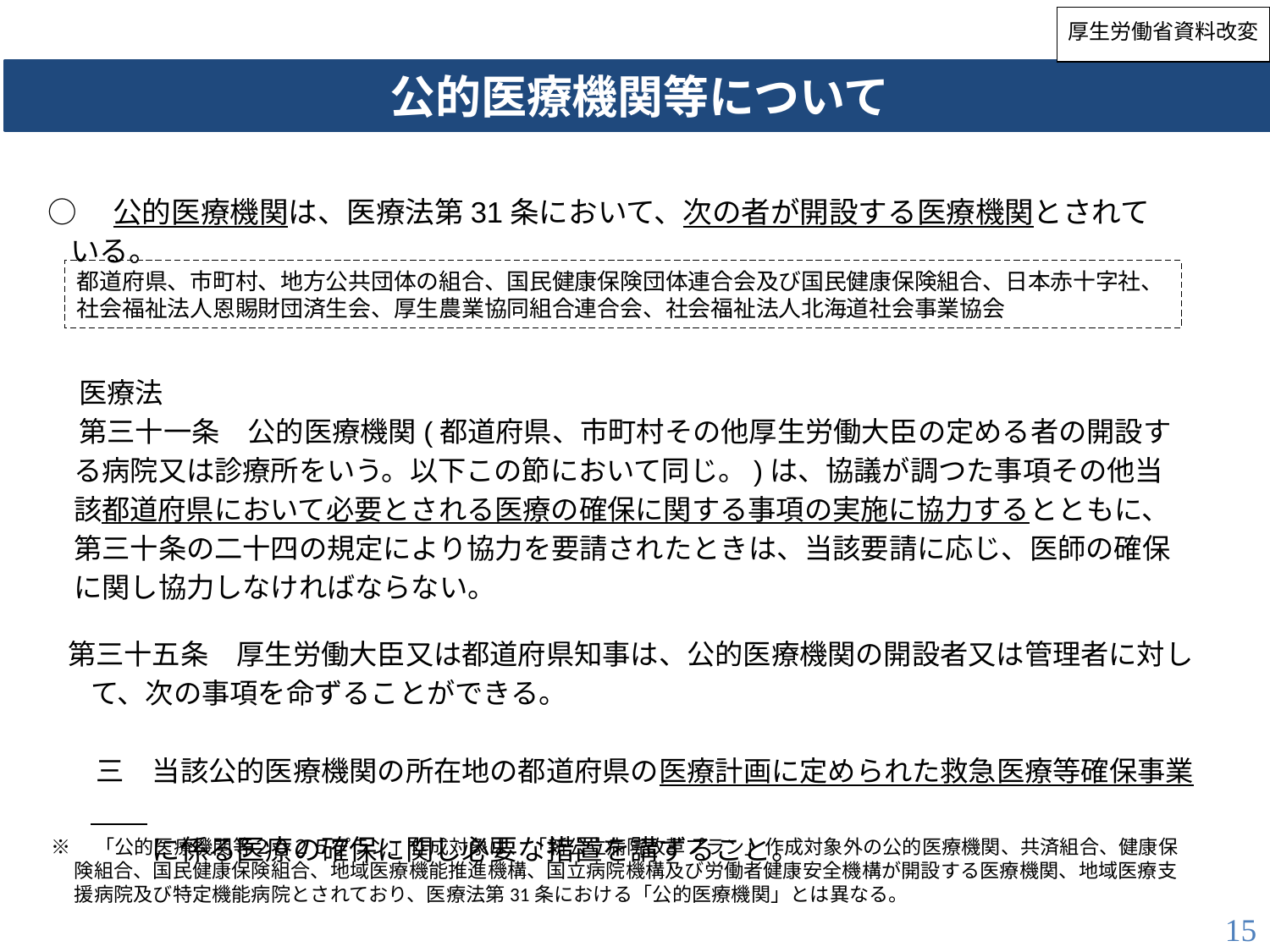

厚生労働省資料改変
公的医療機関等について
○　公的医療機関は、医療法第31条において、次の者が開設する医療機関とされている。
都道府県、市町村、地方公共団体の組合、国民健康保険団体連合会及び国民健康保険組合、日本赤十字社、社会福祉法人恩賜財団済生会、厚生農業協同組合連合会、社会福祉法人北海道社会事業協会
　医療法
　第三十一条　公的医療機関(都道府県、市町村その他厚生労働大臣の定める者の開設する病院又は診療所をいう。以下この節において同じ。)は、協議が調つた事項その他当該都道府県において必要とされる医療の確保に関する事項の実施に協力するとともに、第三十条の二十四の規定により協力を要請されたときは、当該要請に応じ、医師の確保に関し協力しなければならない。
第三十五条　厚生労働大臣又は都道府県知事は、公的医療機関の開設者又は管理者に対して、次の事項を命ずることができる。

　三　当該公的医療機関の所在地の都道府県の医療計画に定められた救急医療等確保事業
　　　に係る医療の確保に関し必要な措置を講ずること。
※　「公的医療機関等２０２５プラン」作成対象は、「新公立病院改革プラン」作成対象外の公的医療機関、共済組合、健康保険組合、国民健康保険組合、地域医療機能推進機構、国立病院機構及び労働者健康安全機構が開設する医療機関、地域医療支援病院及び特定機能病院とされており、医療法第31条における「公的医療機関」とは異なる。
15